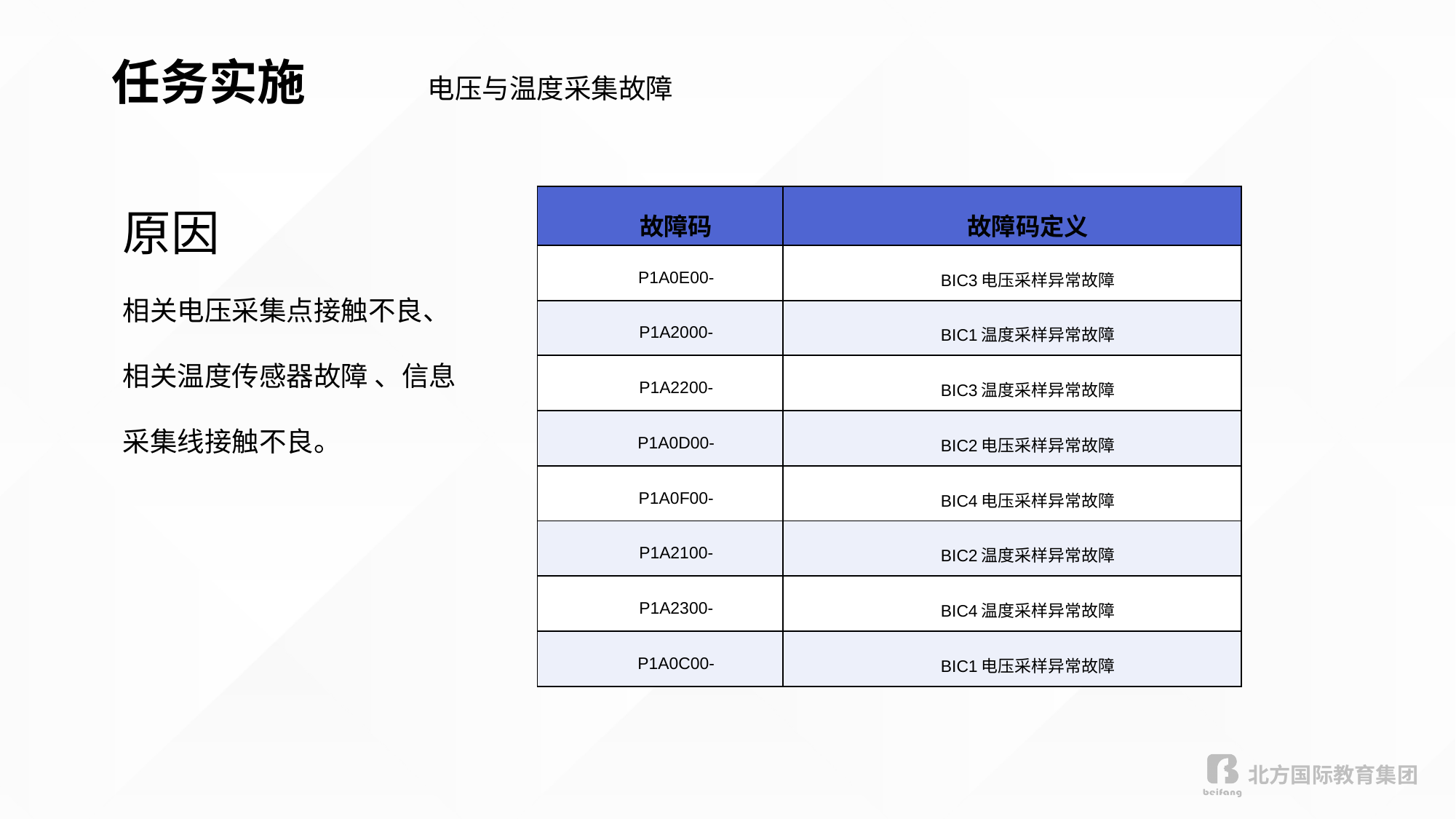

任务实施
电压与温度采集故障
原因
相关电压采集点接触不良、相关温度传感器故障 、信息采集线接触不良。
| 故障码 | 故障码定义 |
| --- | --- |
| P1A0E00- | BIC3电压采样异常故障 |
| P1A2000- | BIC1温度采样异常故障 |
| P1A2200- | BIC3温度采样异常故障 |
| P1A0D00- | BIC2电压采样异常故障 |
| P1A0F00- | BIC4电压采样异常故障 |
| P1A2100- | BIC2温度采样异常故障 |
| P1A2300- | BIC4温度采样异常故障 |
| P1A0C00- | BIC1电压采样异常故障 |